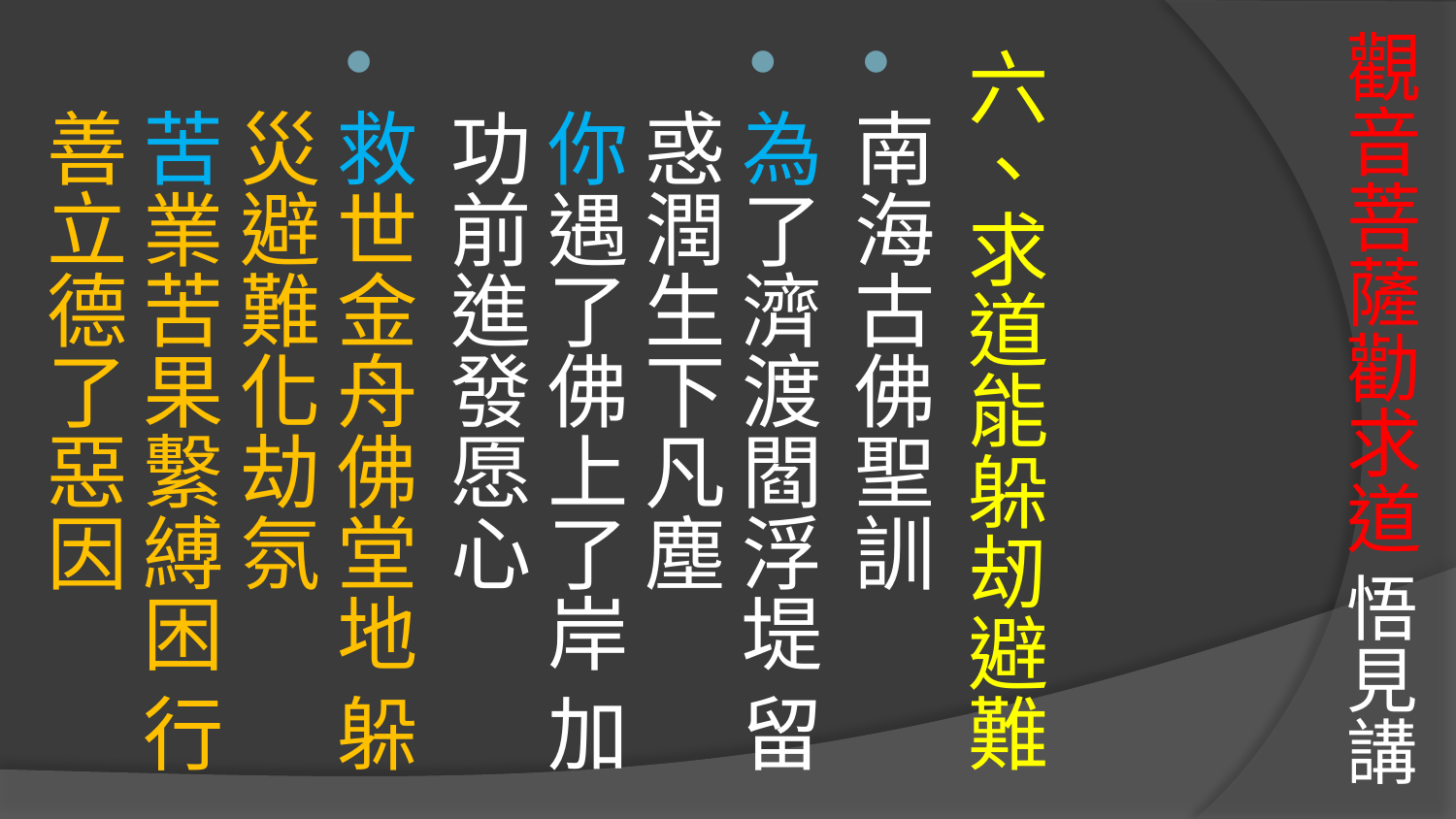

# 觀音菩薩勸求道 悟見講
六、求道能躲刼避難
南海古佛聖訓
為了濟渡閻浮堤 留惑潤生下凡塵
你遇了佛上了岸 加功前進發愿心
救世金舟佛堂地 躲災避難化劫氛
苦業苦果繫縛困 行善立德了惡因